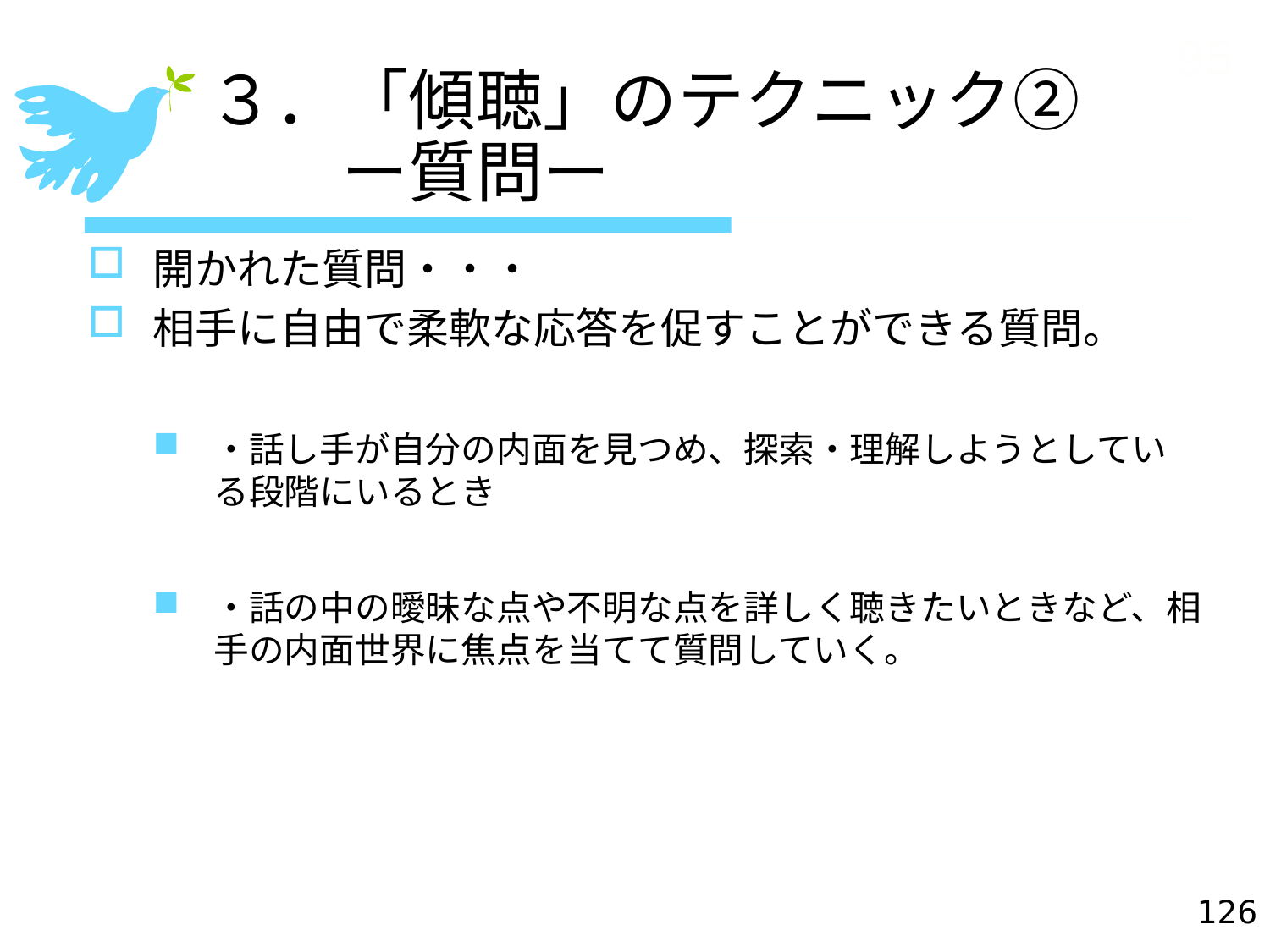

95
# ３．「傾聴」のテクニック② 　　ー質問ー
開かれた質問・・・
相手に自由で柔軟な応答を促すことができる質問。

・話し手が自分の内面を見つめ、探索・理解しようとしている段階にいるとき

・話の中の曖昧な点や不明な点を詳しく聴きたいときなど、相手の内面世界に焦点を当てて質問していく。

126